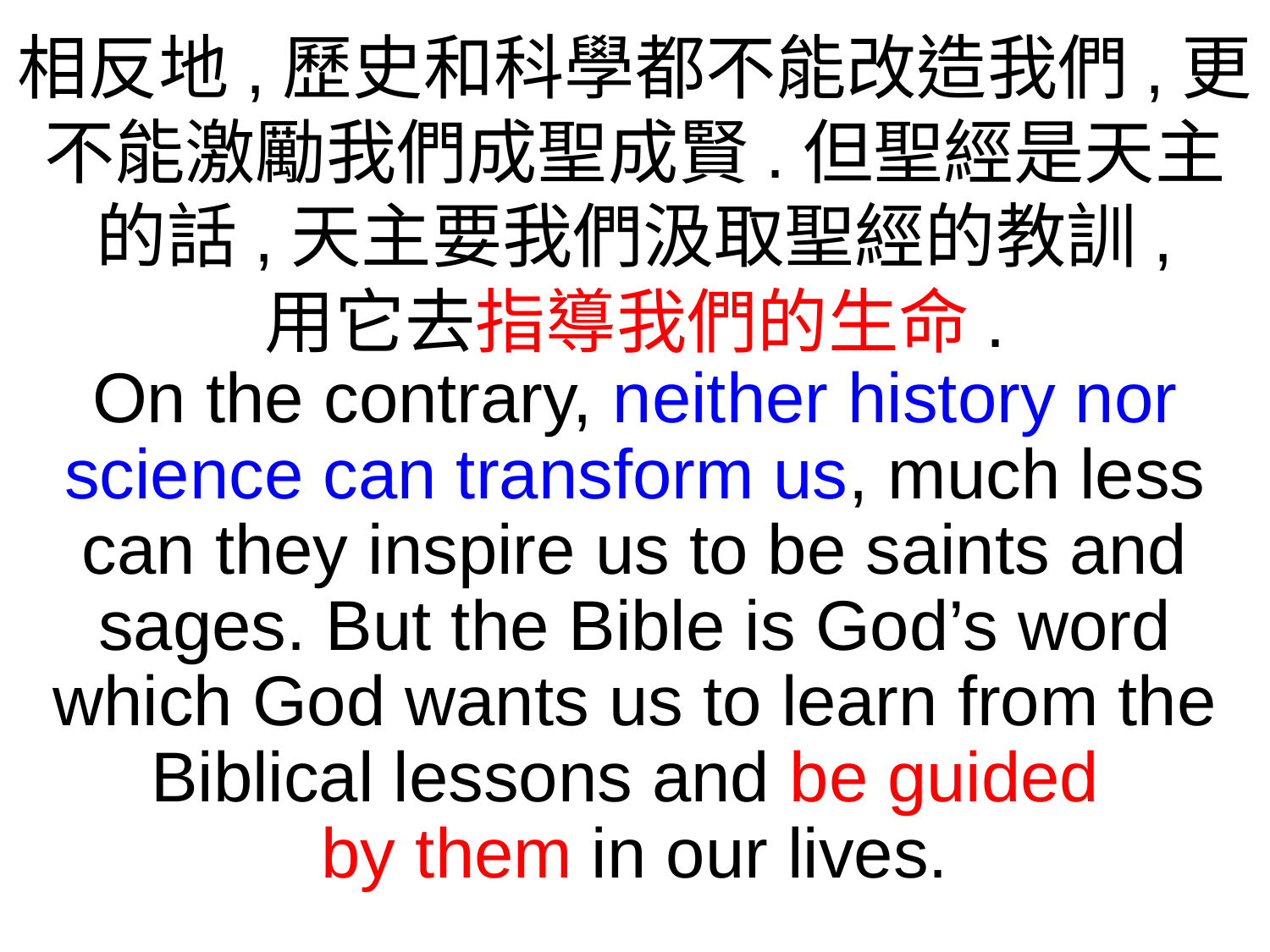

相反地,歷史和科學都不能改造我們,更不能激勵我們成聖成賢.但聖經是天主的話,天主要我們汲取聖經的教訓,
用它去指導我們的生命.
On the contrary, neither history nor science can transform us, much less can they inspire us to be saints and sages. But the Bible is God’s word which God wants us to learn from the Biblical lessons and be guided
by them in our lives.